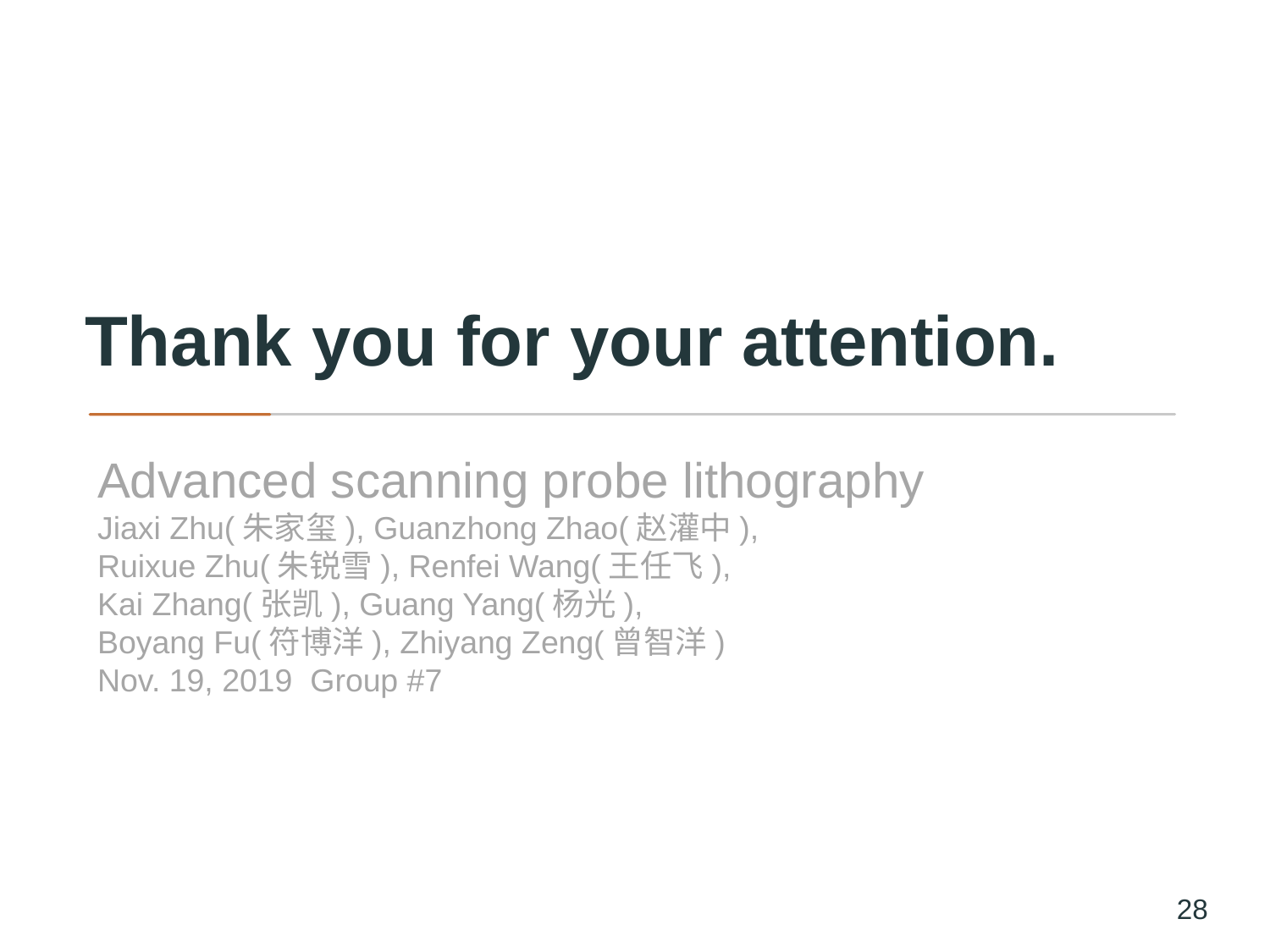

# Thank you for your attention.
Advanced scanning probe lithography
Jiaxi Zhu(朱家玺), Guanzhong Zhao(赵灌中),
Ruixue Zhu(朱锐雪), Renfei Wang(王任飞),
Kai Zhang(张凯), Guang Yang(杨光),
Boyang Fu(符博洋), Zhiyang Zeng(曾智洋)
Nov. 19, 2019  Group #7
28